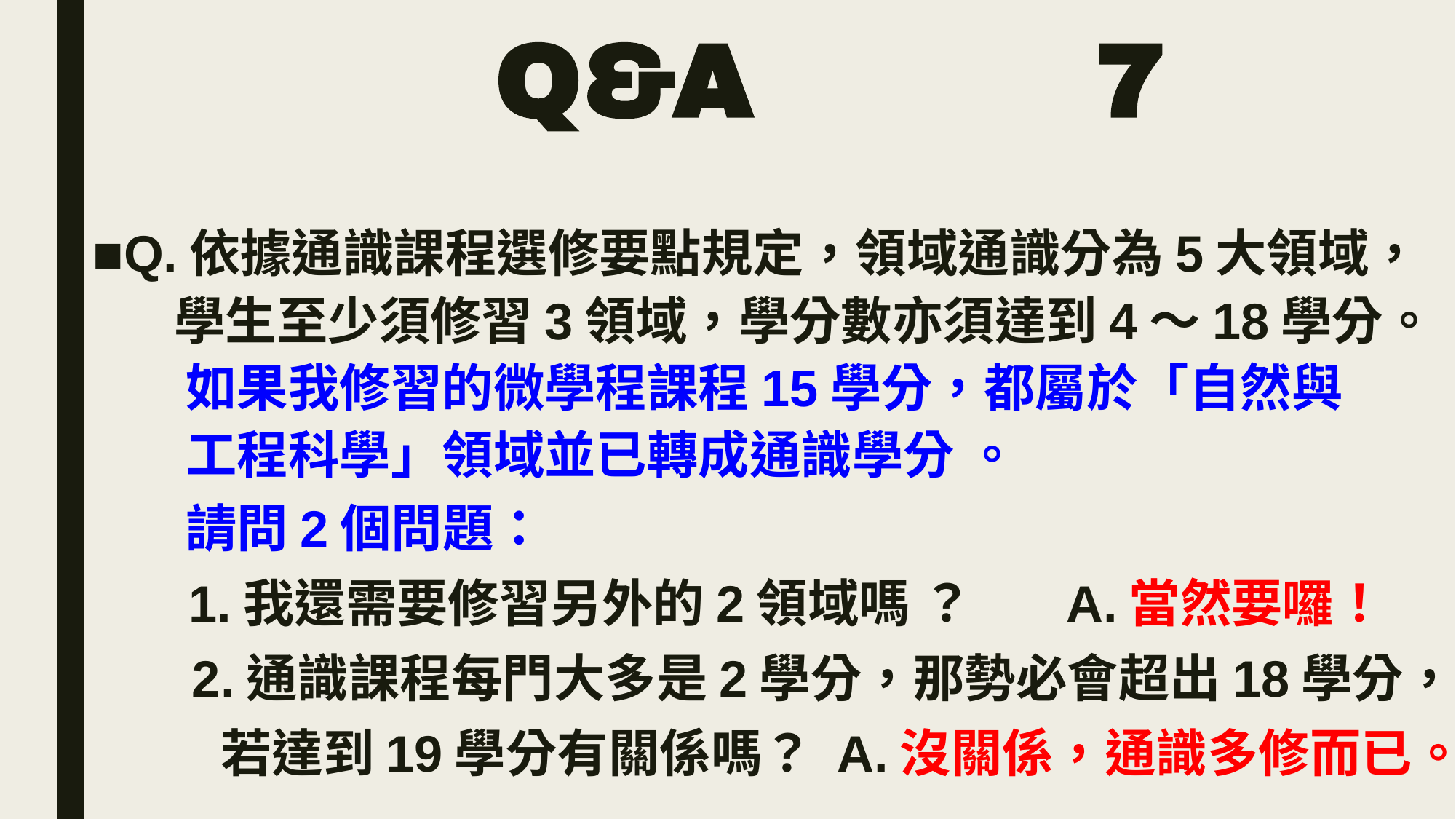

# Q&A          7
■Q.依據通識課程選修要點規定，領域通識分為5大領域，
      學生至少須修習3領域，學分數亦須達到4～18學分。
       如果我修習的微學程課程15學分，都屬於「自然與
       工程科學」領域並已轉成通識學分 。
       請問2個問題：
            1.我還需要修習另外的2領域嗎 ？       A.當然要囉！
       2.通識課程每門大多是2學分，那勢必會超出18學分，
          若達到19學分有關係嗎？ A.沒關係，通識多修而已。